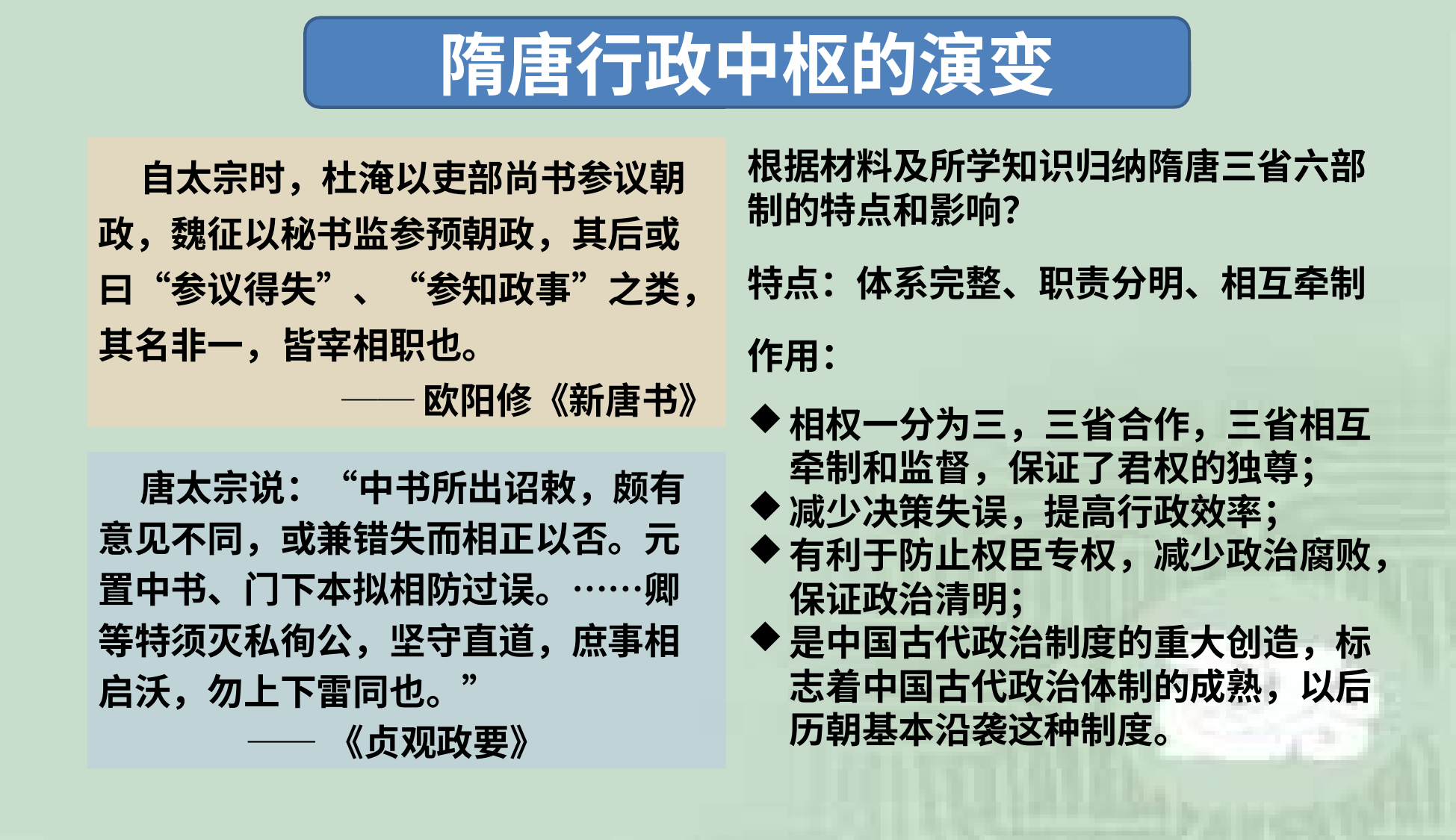

隋唐行政中枢的演变
    自太宗时，杜淹以吏部尚书参议朝政，魏征以秘书监参预朝政，其后或曰“参议得失”、“参知政事”之类，其名非一，皆宰相职也。
──欧阳修《新唐书》
根据材料及所学知识归纳隋唐三省六部制的特点和影响？
特点：体系完整、职责分明、相互牵制
作用：
相权一分为三，三省合作，三省相互牵制和监督，保证了君权的独尊；
减少决策失误，提高行政效率；
有利于防止权臣专权，减少政治腐败，保证政治清明；
是中国古代政治制度的重大创造，标志着中国古代政治体制的成熟，以后历朝基本沿袭这种制度。
    唐太宗说：“中书所出诏敕，颇有意见不同，或兼错失而相正以否。元置中书、门下本拟相防过误。……卿等特须灭私徇公，坚守直道，庶事相启沃，勿上下雷同也。”
                  ——《贞观政要》